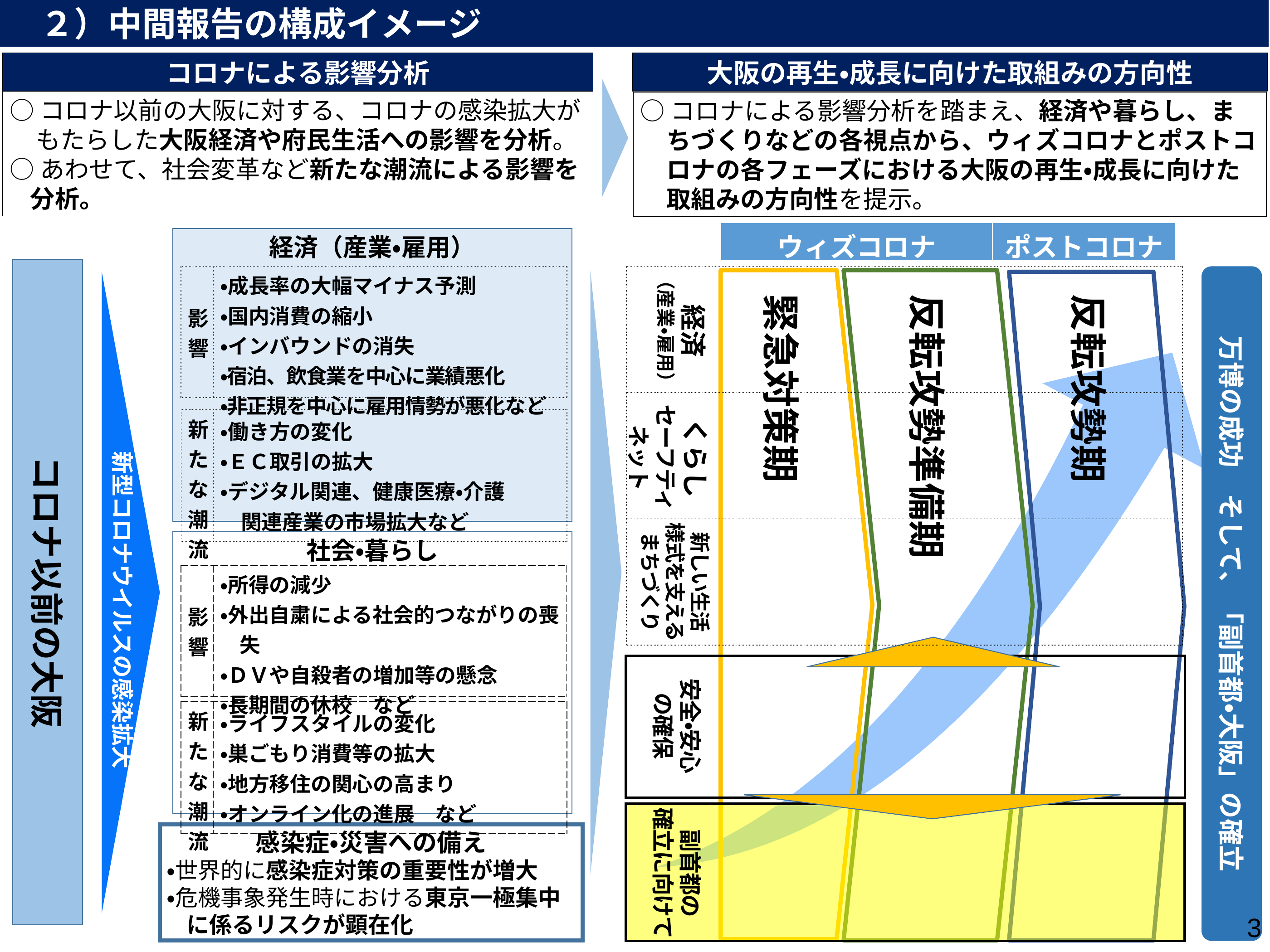

２）中間報告の構成イメージ
コロナによる影響分析
大阪の再生・成長に向けた取組みの方向性
○コロナ以前の大阪に対する、コロナの感染拡大がもたらした大阪経済や府民生活への影響を分析。
○あわせて、社会変革など新たな潮流による影響を分析。
○コロナによる影響分析を踏まえ、経済や暮らし、まちづくりなどの各視点から、ウィズコロナとポストコロナの各フェーズにおける大阪の再生・成長に向けた取組みの方向性を提示。

| ウィズコロナ | ポストコロナ |
| --- | --- |
経済（産業・雇用）

コロナ以前の大阪
経済
（産業・雇用）
|  |
| --- |
|  |
|  |
万博の成功　そして、「副首都・大阪」の確立
| 影響 | ・成長率の大幅マイナス予測 ・国内消費の縮小 ・インバウンドの消失 ・宿泊、飲食業を中心に業績悪化 ・非正規を中心に雇用情勢が悪化など |
| --- | --- |

緊急対策期
反転攻勢準備期
反転攻勢期
新型コロナウイルスの感染拡大
くらし
セーフティ
ネット
| 新たな潮流 | ・働き方の変化 ・ＥＣ取引の拡大 ・デジタル関連、健康医療・介護 　関連産業の市場拡大など |
| --- | --- |

新しい生活
様式を支える
まちづくり
社会・暮らし

| 影響 | ・所得の減少 ・外出自粛による社会的つながりの喪失 ・ＤＶや自殺者の増加等の懸念 ・長期間の休校　など |
| --- | --- |

安全・安心
の確保
|  |
| --- |
| 新たな潮流 | ・ライフスタイルの変化 ・巣ごもり消費等の拡大 ・地方移住の関心の高まり　 ・オンライン化の進展　など |
| --- | --- |
副首都の
確立に向けて

|  |
| --- |
感染症・災害への備え
・世界的に感染症対策の重要性が増大
・危機事象発生時における東京一極集中に係るリスクが顕在化
3